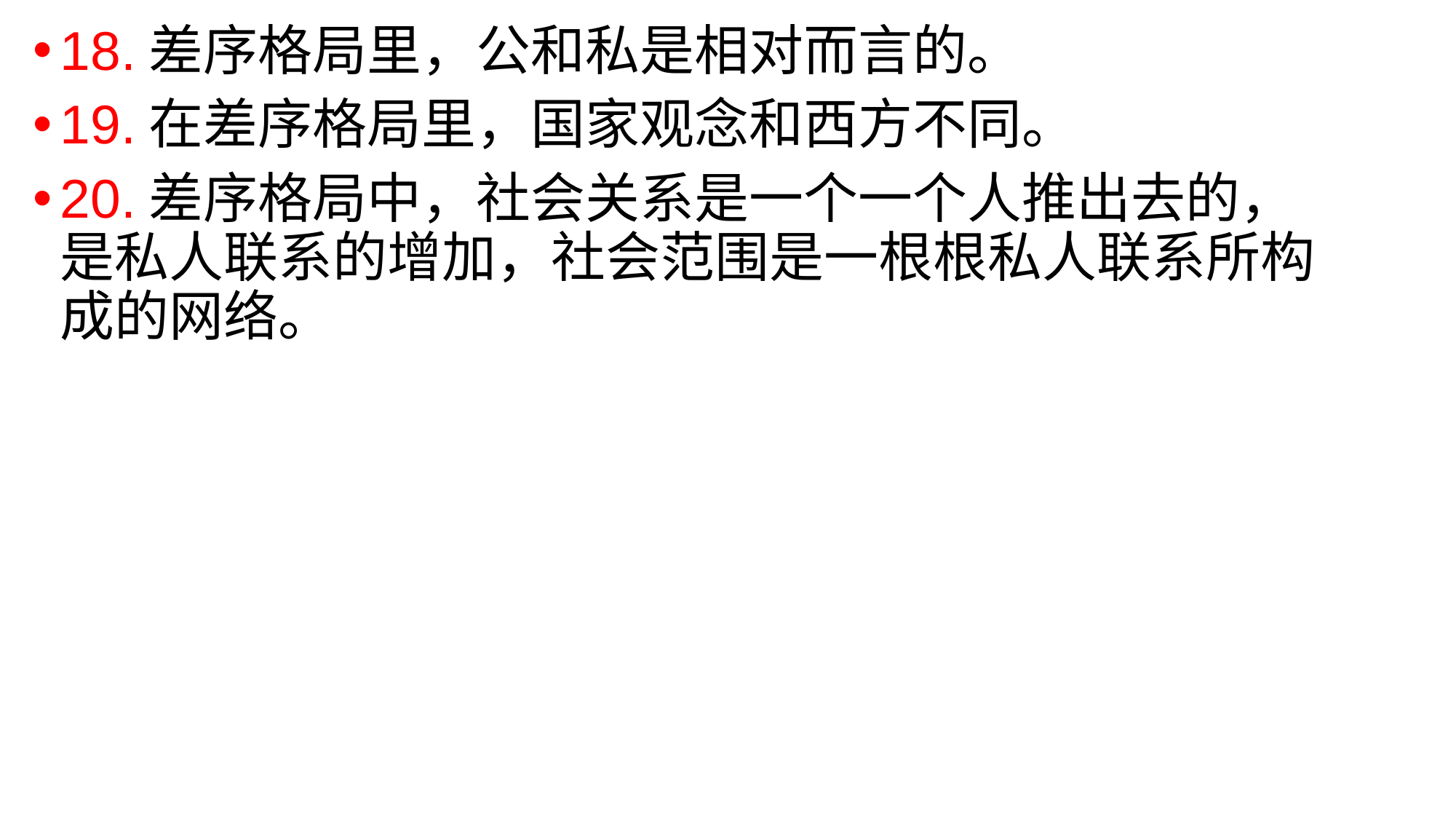

18.差序格局里，公和私是相对而言的。
19.在差序格局里，国家观念和西方不同。
20.差序格局中，社会关系是一个一个人推出去的，是私人联系的增加，社会范围是一根根私人联系所构成的网络。